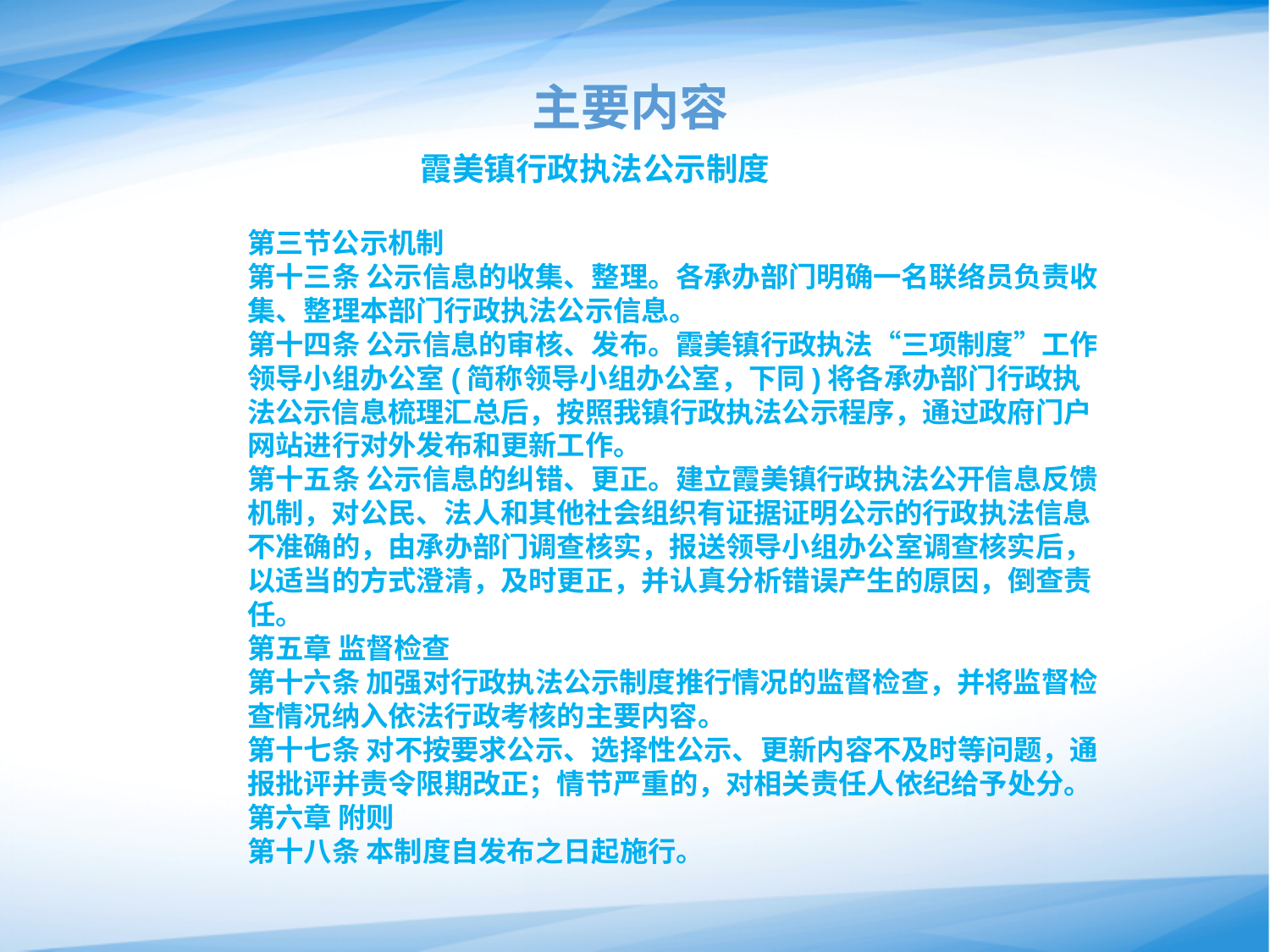

# 主要内容
                       霞美镇行政执法公示制度

第三节公示机制
第十三条 公示信息的收集、整理。各承办部门明确一名联络员负责收集、整理本部门行政执法公示信息。
第十四条 公示信息的审核、发布。霞美镇行政执法“三项制度”工作领导小组办公室(简称领导小组办公室，下同)将各承办部门行政执法公示信息梳理汇总后，按照我镇行政执法公示程序，通过政府门户网站进行对外发布和更新工作。
第十五条 公示信息的纠错、更正。建立霞美镇行政执法公开信息反馈机制，对公民、法人和其他社会组织有证据证明公示的行政执法信息不准确的，由承办部门调查核实，报送领导小组办公室调查核实后，以适当的方式澄清，及时更正，并认真分析错误产生的原因，倒查责任。
第五章 监督检查
第十六条 加强对行政执法公示制度推行情况的监督检查，并将监督检查情况纳入依法行政考核的主要内容。
第十七条 对不按要求公示、选择性公示、更新内容不及时等问题，通报批评并责令限期改正；情节严重的，对相关责任人依纪给予处分。第六章 附则
第十八条 本制度自发布之日起施行。